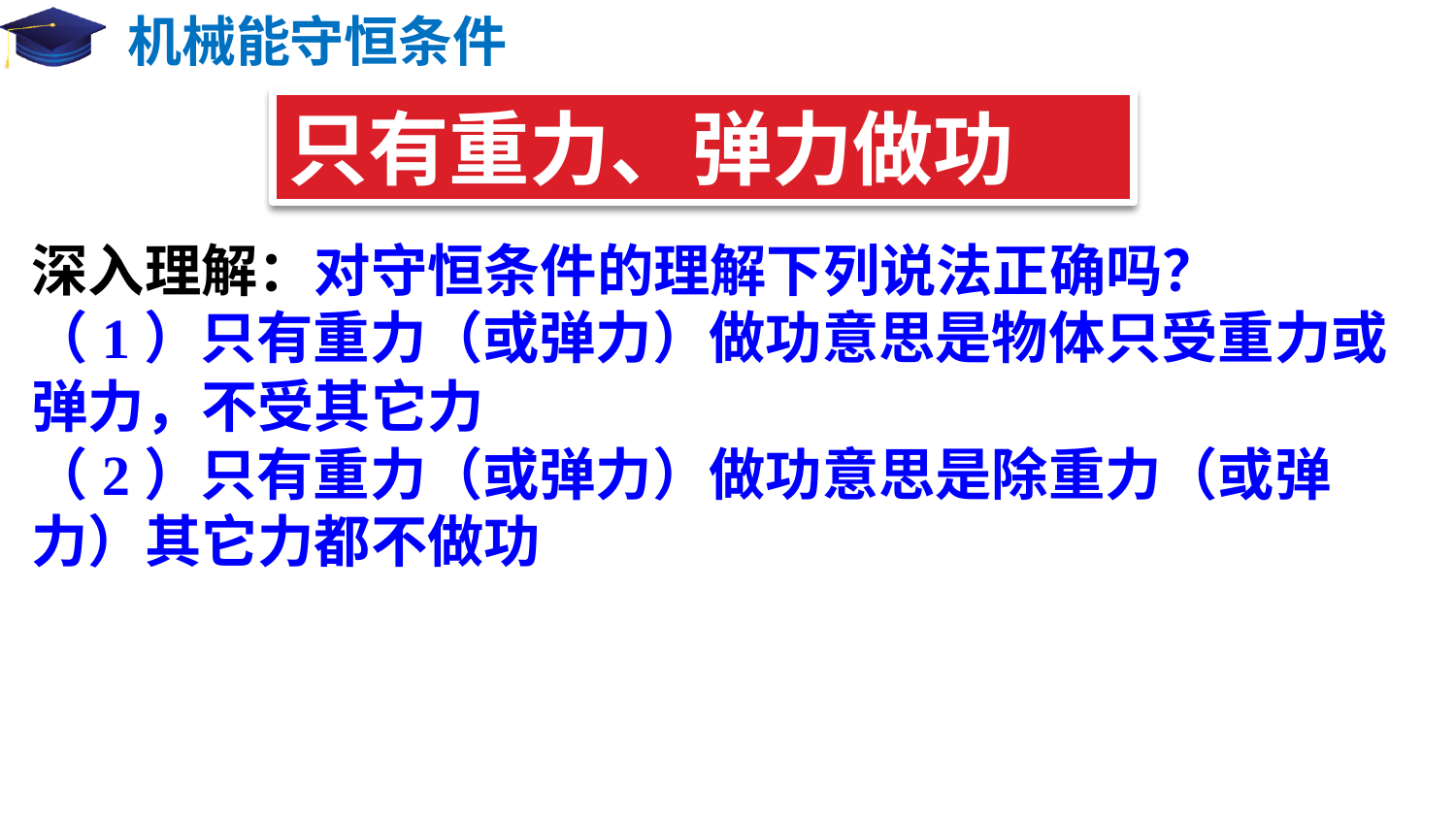

# 机械能守恒条件
只有重力、弹力做功
深入理解：对守恒条件的理解下列说法正确吗？
（1）只有重力（或弹力）做功意思是物体只受重力或弹力，不受其它力
（2）只有重力（或弹力）做功意思是除重力（或弹力）其它力都不做功